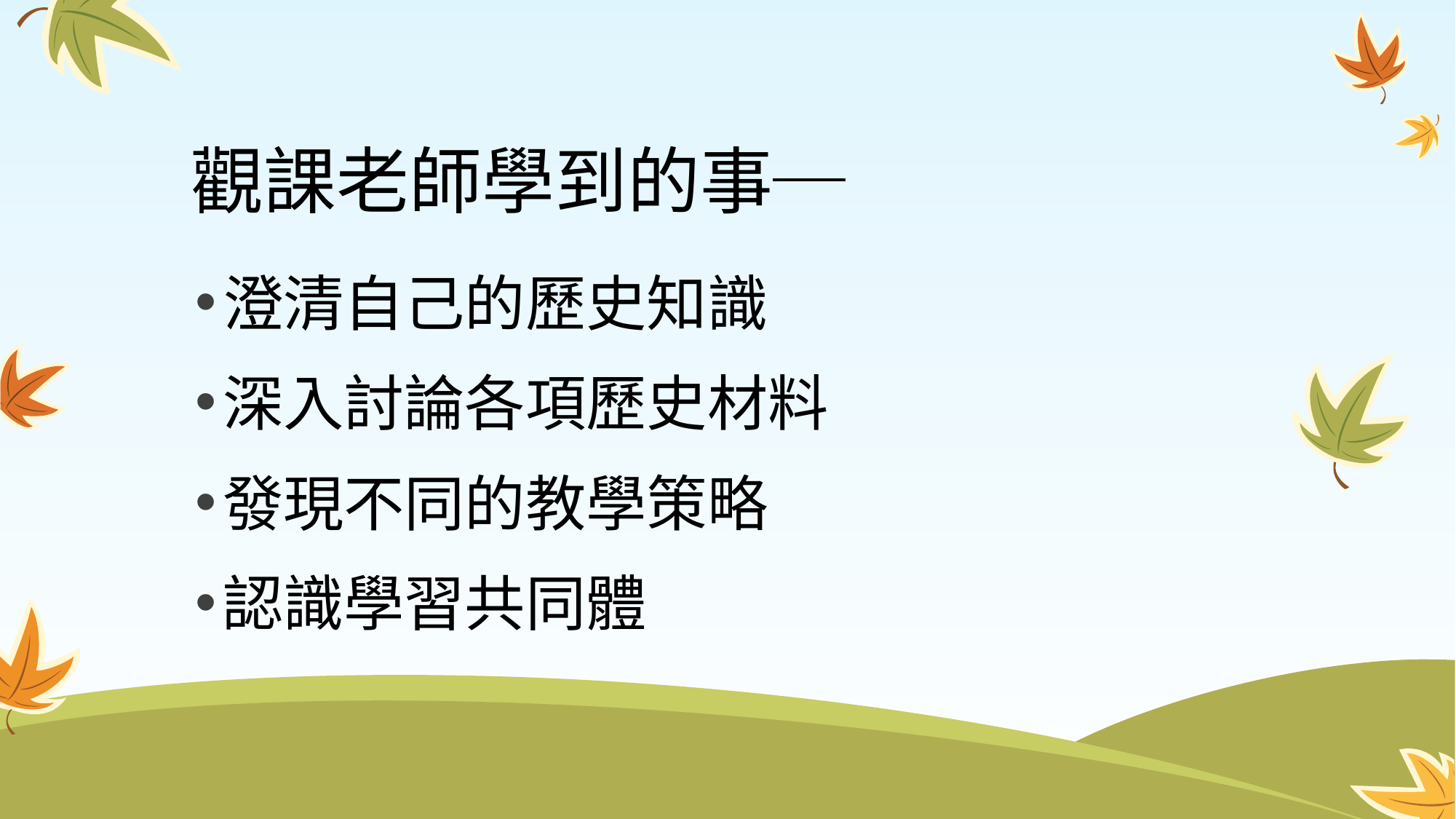

# 觀課老師學到的事─
澄清自己的歷史知識
深入討論各項歷史材料
發現不同的教學策略
認識學習共同體